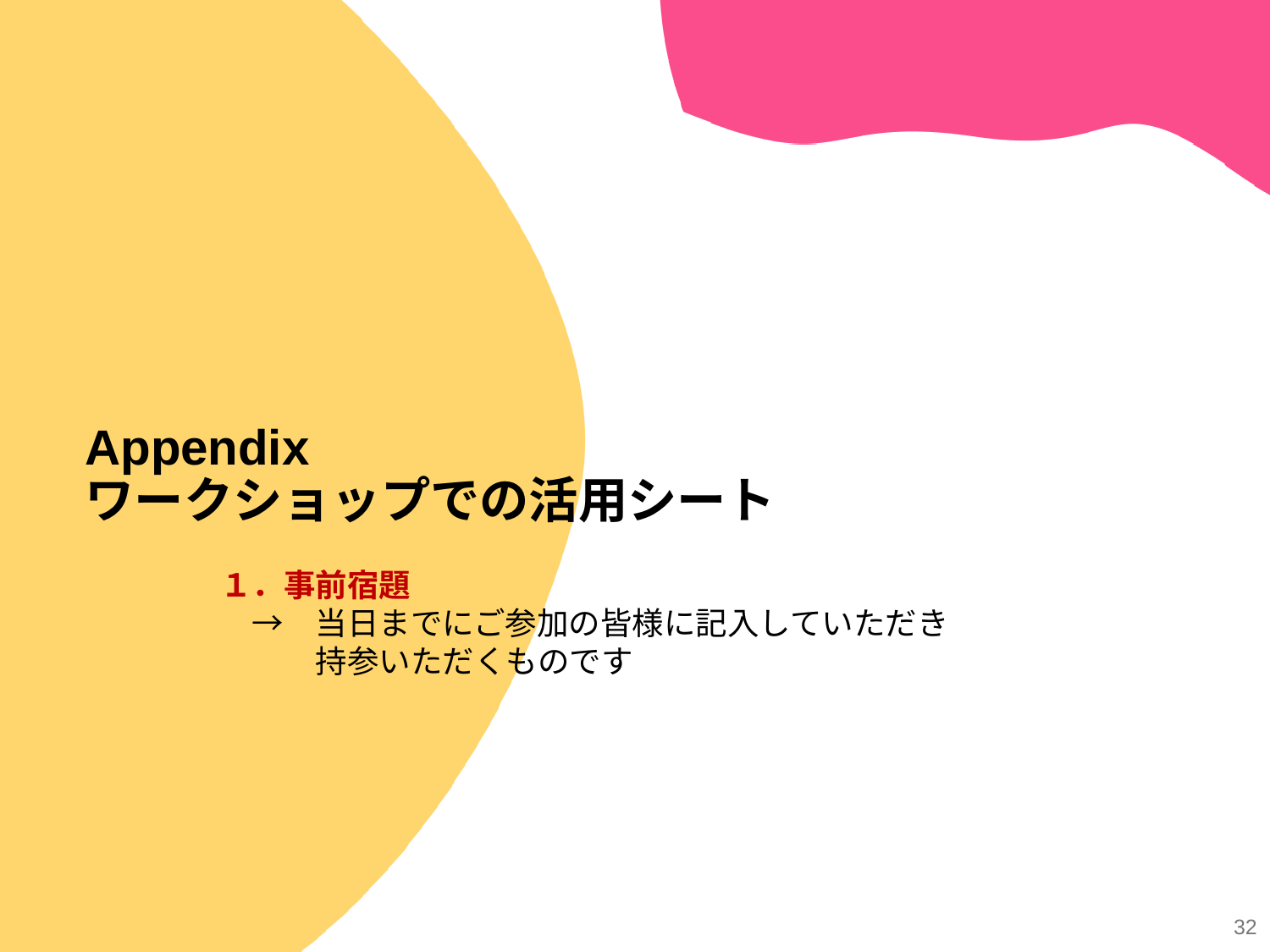

# Appendix ワークショップでの活用シート
１．事前宿題　
　→　当日までにご参加の皆様に記入していただき
　　　持参いただくものです
32